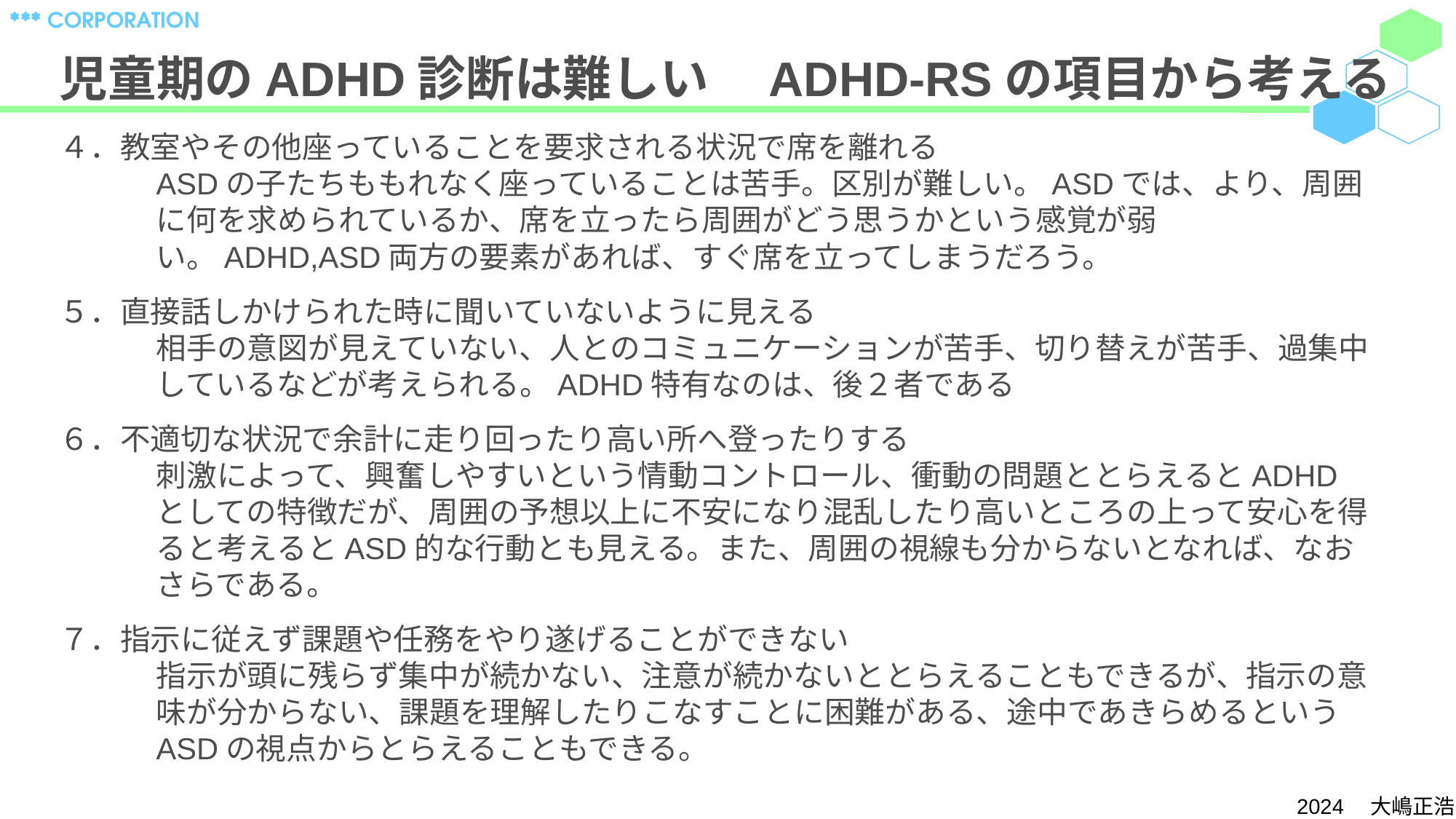

# 児童期のADHD診断は難しい　ADHD-RSの項目から考える
４．教室やその他座っていることを要求される状況で席を離れる
ASDの子たちももれなく座っていることは苦手。区別が難しい。ASDでは、より、周囲に何を求められているか、席を立ったら周囲がどう思うかという感覚が弱い。ADHD,ASD両方の要素があれば、すぐ席を立ってしまうだろう。
５．直接話しかけられた時に聞いていないように見える
相手の意図が見えていない、人とのコミュニケーションが苦手、切り替えが苦手、過集中しているなどが考えられる。ADHD特有なのは、後２者である
６．不適切な状況で余計に走り回ったり高い所へ登ったりする
刺激によって、興奮しやすいという情動コントロール、衝動の問題ととらえるとADHDとしての特徴だが、周囲の予想以上に不安になり混乱したり高いところの上って安心を得ると考えるとASD的な行動とも見える。また、周囲の視線も分からないとなれば、なおさらである。
７．指示に従えず課題や任務をやり遂げることができない
指示が頭に残らず集中が続かない、注意が続かないととらえることもできるが、指示の意味が分からない、課題を理解したりこなすことに困難がある、途中であきらめるというASDの視点からとらえることもできる。

2024　大嶋正浩